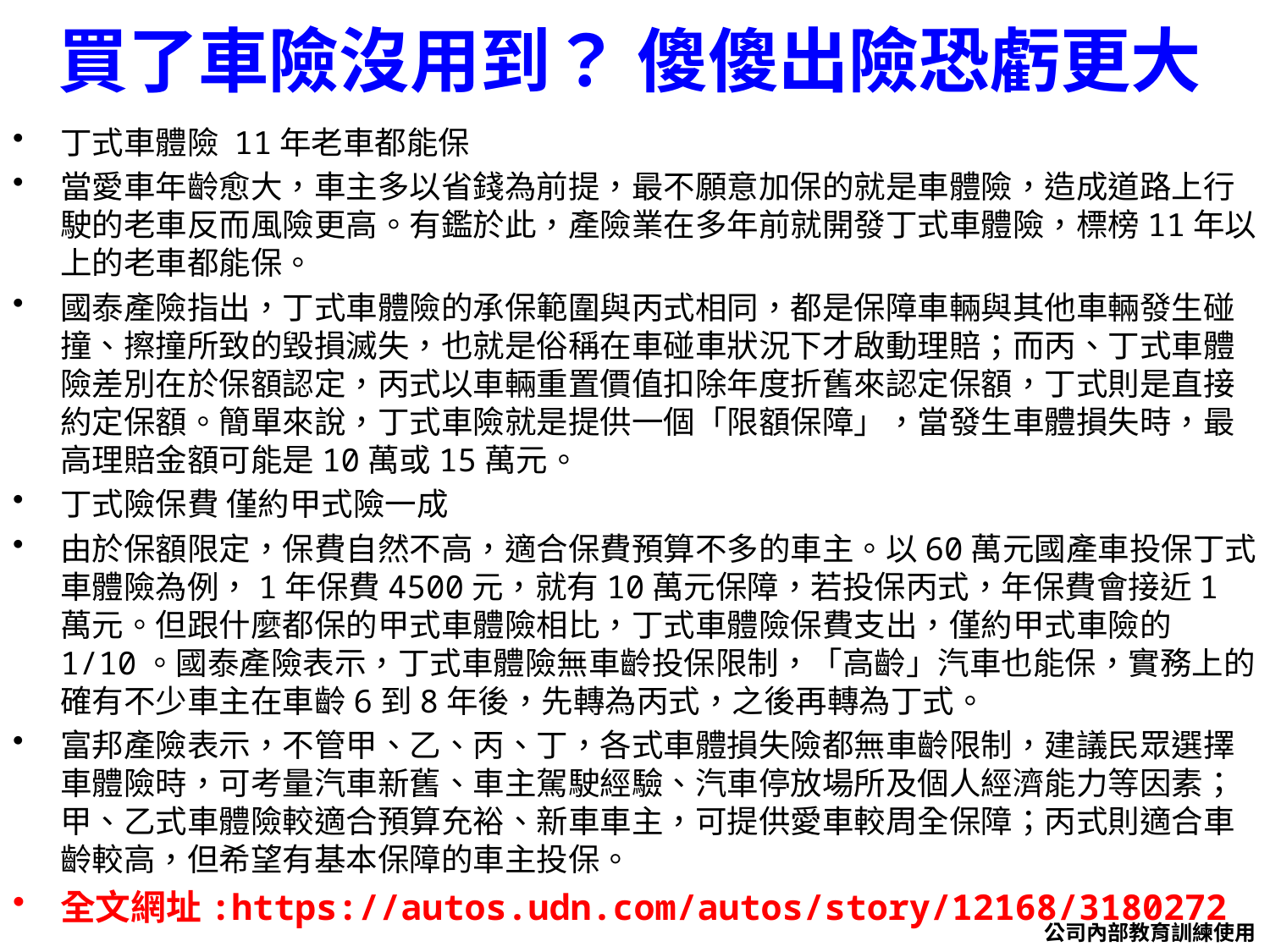

# 買了車險沒用到？ 傻傻出險恐虧更大
丁式車體險 11年老車都能保
當愛車年齡愈大，車主多以省錢為前提，最不願意加保的就是車體險，造成道路上行駛的老車反而風險更高。有鑑於此，產險業在多年前就開發丁式車體險，標榜11年以上的老車都能保。
國泰產險指出，丁式車體險的承保範圍與丙式相同，都是保障車輛與其他車輛發生碰撞、擦撞所致的毀損滅失，也就是俗稱在車碰車狀況下才啟動理賠；而丙、丁式車體險差別在於保額認定，丙式以車輛重置價值扣除年度折舊來認定保額，丁式則是直接約定保額。簡單來說，丁式車險就是提供一個「限額保障」，當發生車體損失時，最高理賠金額可能是10萬或15萬元。
丁式險保費 僅約甲式險一成
由於保額限定，保費自然不高，適合保費預算不多的車主。以60萬元國產車投保丁式車體險為例，1年保費4500元，就有10萬元保障，若投保丙式，年保費會接近1萬元。但跟什麼都保的甲式車體險相比，丁式車體險保費支出，僅約甲式車險的1/10。國泰產險表示，丁式車體險無車齡投保限制，「高齡」汽車也能保，實務上的確有不少車主在車齡6到8年後，先轉為丙式，之後再轉為丁式。
富邦產險表示，不管甲、乙、丙、丁，各式車體損失險都無車齡限制，建議民眾選擇車體險時，可考量汽車新舊、車主駕駛經驗、汽車停放場所及個人經濟能力等因素；甲、乙式車體險較適合預算充裕、新車車主，可提供愛車較周全保障；丙式則適合車齡較高，但希望有基本保障的車主投保。
全文網址:https://autos.udn.com/autos/story/12168/3180272

公司內部教育訓練使用